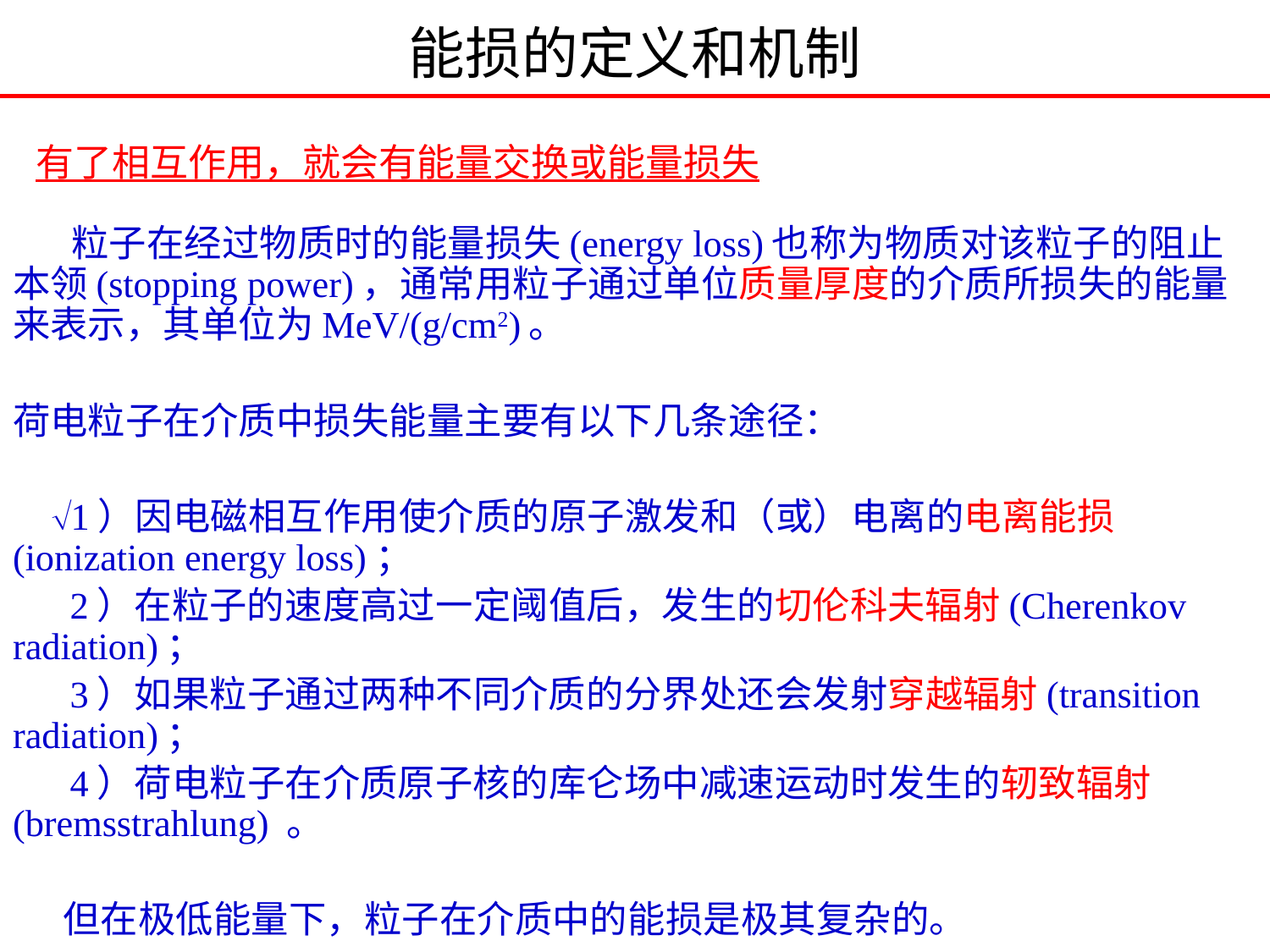

# 能损的定义和机制
有了相互作用，就会有能量交换或能量损失
      粒子在经过物质时的能量损失(energy loss)也称为物质对该粒子的阻止本领(stopping power)，通常用粒子通过单位质量厚度的介质所损失的能量来表示，其单位为MeV/(g/cm2)。

荷电粒子在介质中损失能量主要有以下几条途径：

    √1）因电磁相互作用使介质的原子激发和（或）电离的电离能损(ionization energy loss)；
      2）在粒子的速度高过一定阈值后，发生的切伦科夫辐射(Cherenkov radiation)；
      3）如果粒子通过两种不同介质的分界处还会发射穿越辐射(transition radiation)；
      4）荷电粒子在介质原子核的库仑场中减速运动时发生的轫致辐射(bremsstrahlung) 。

     但在极低能量下，粒子在介质中的能损是极其复杂的。